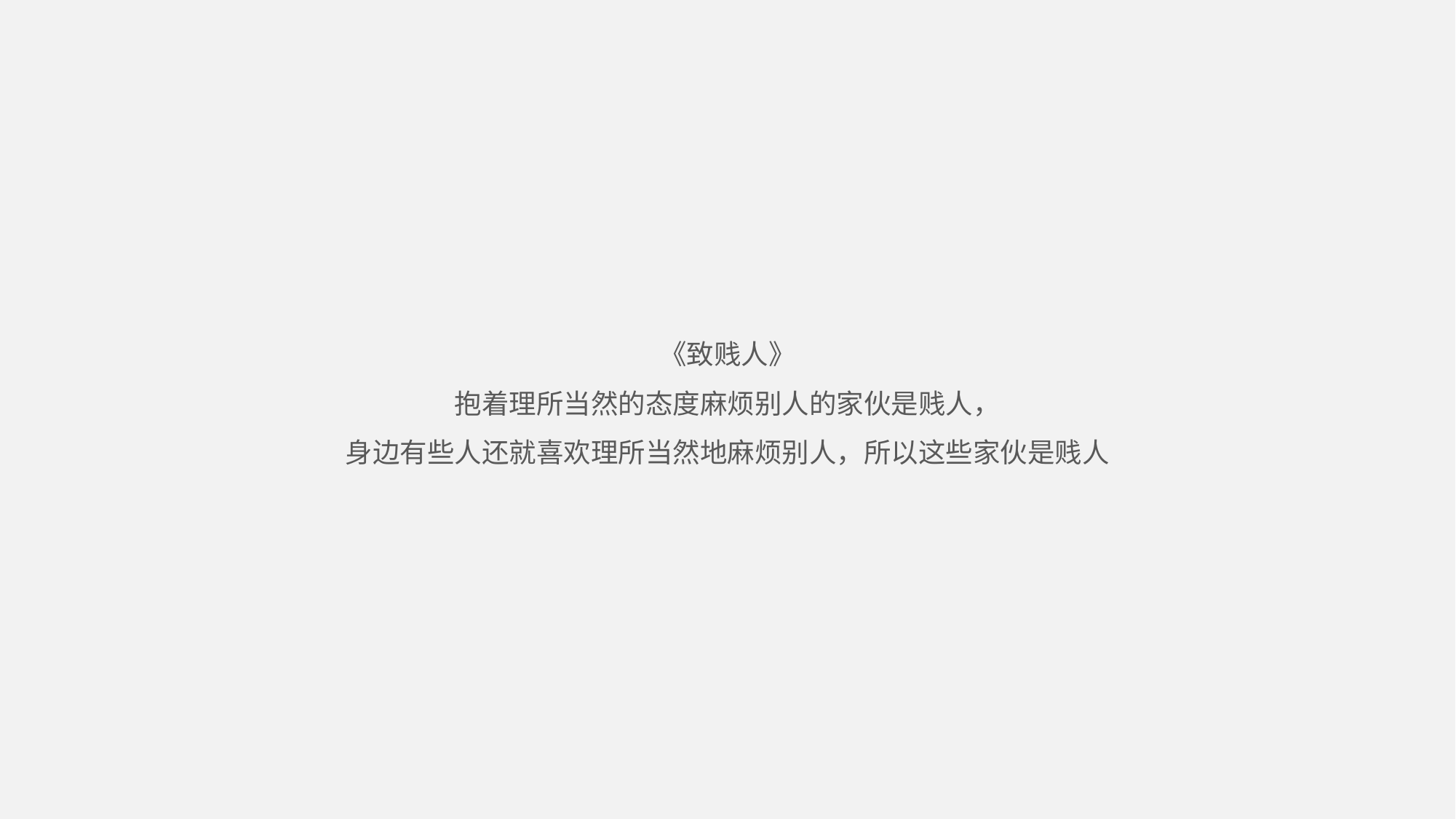

《致贱人》
抱着理所当然的态度麻烦别人的家伙是贱人，
身边有些人还就喜欢理所当然地麻烦别人，所以这些家伙是贱人